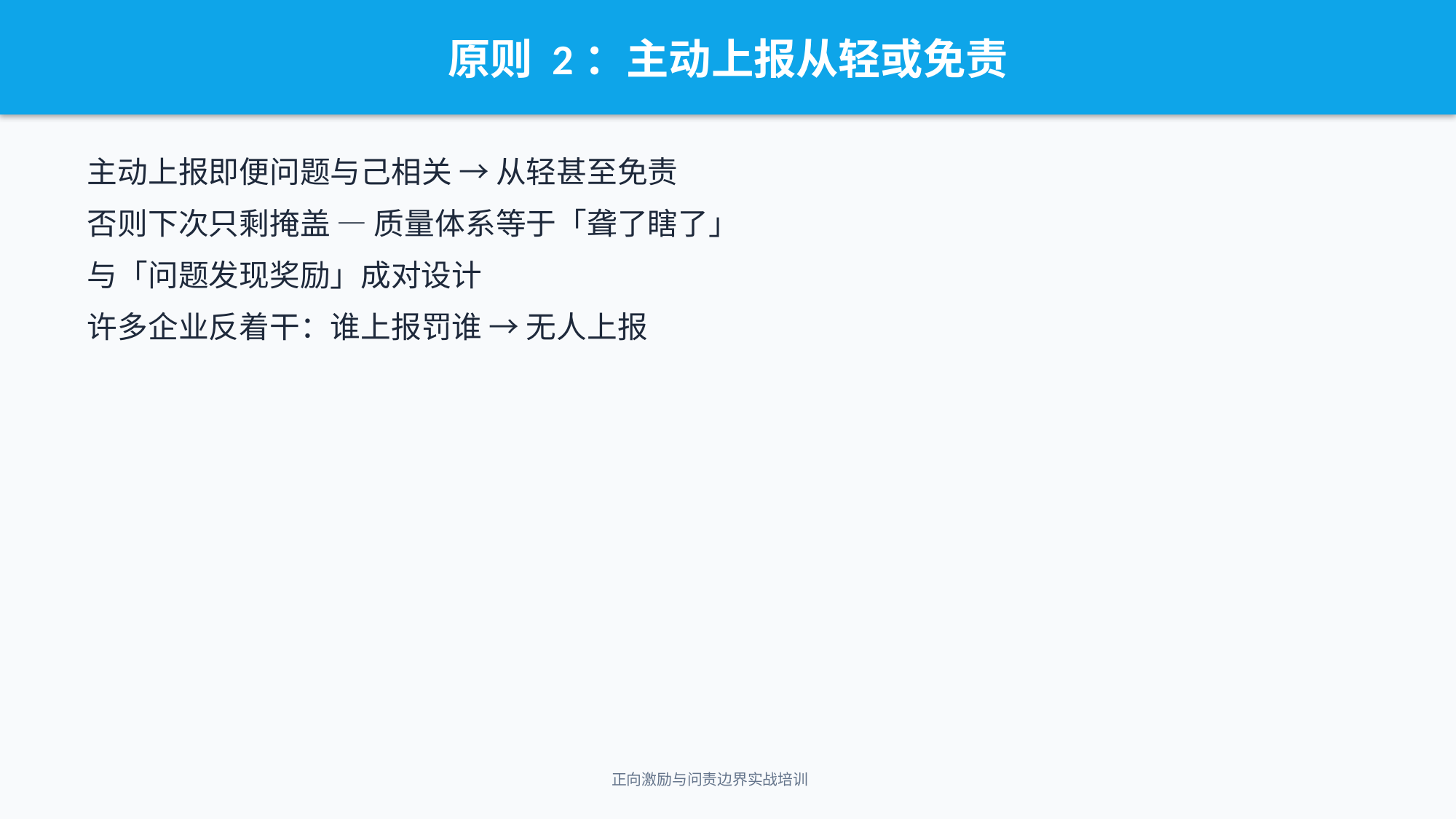

原则 2：主动上报从轻或免责
主动上报即便问题与己相关 → 从轻甚至免责
否则下次只剩掩盖 — 质量体系等于「聋了瞎了」
与「问题发现奖励」成对设计
许多企业反着干：谁上报罚谁 → 无人上报
正向激励与问责边界实战培训